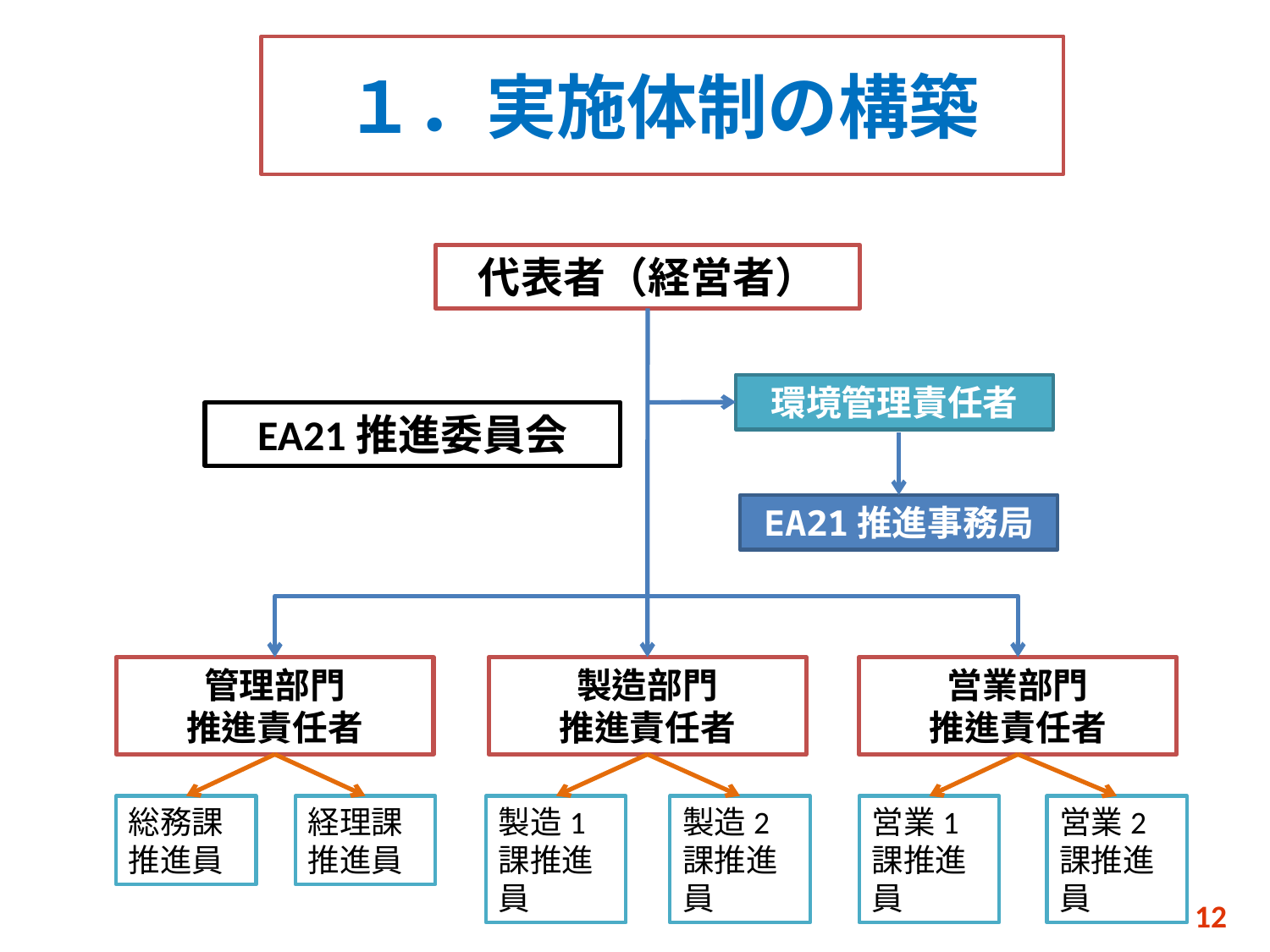

# １．実施体制の構築
代表者（経営者）
環境管理責任者
EA21推進委員会
EA21推進事務局
管理部門
推進責任者
製造部門
推進責任者
営業部門
推進責任者
総務課推進員
営業2課推進員
製造2課推進員
製造1課推進員
経理課推進員
営業1課推進員
12